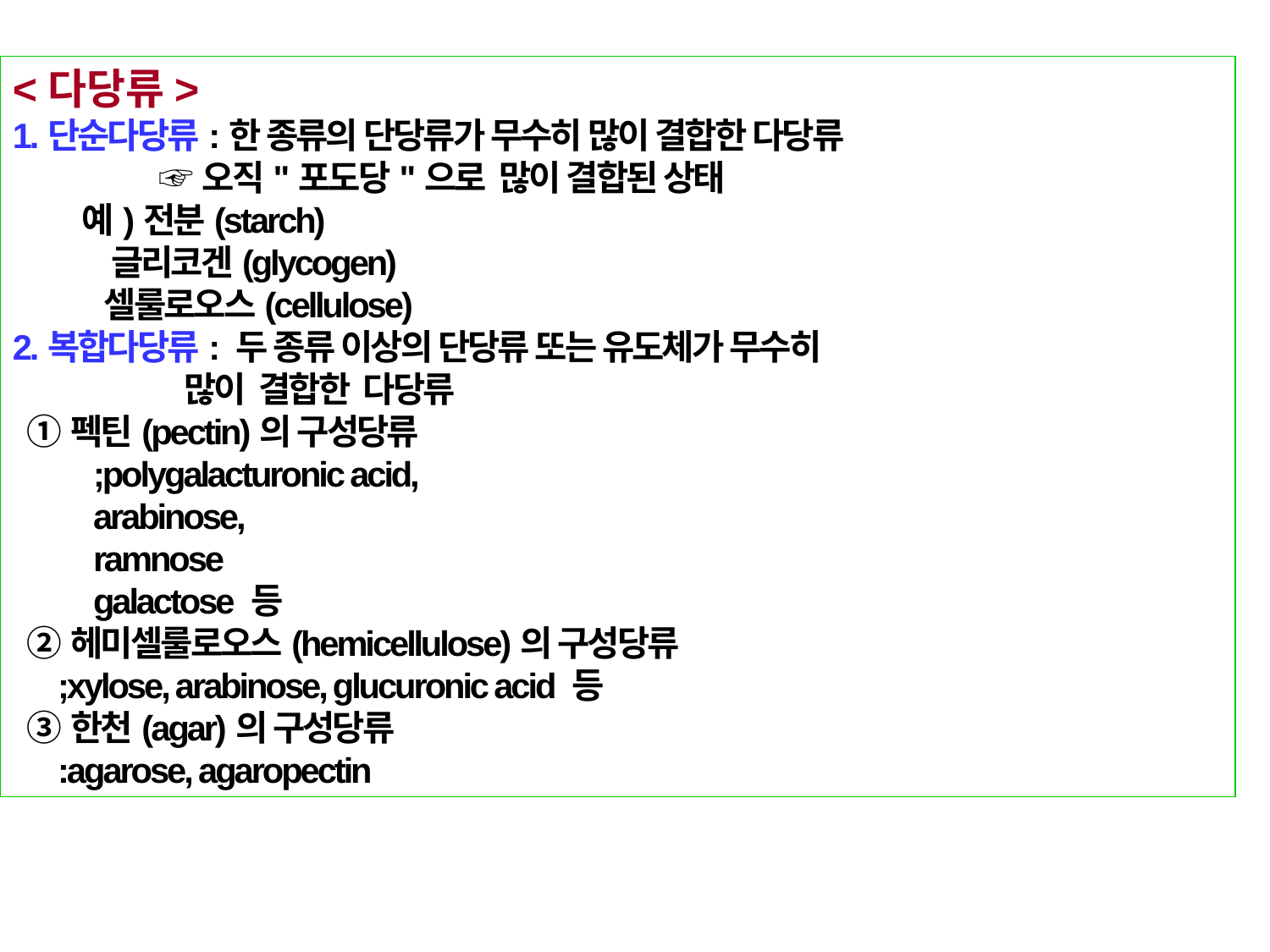

<다당류>
1.단순다당류:한 종류의 단당류가 무수히 많이 결합한 다당류
                    ☞오직"포도당"으로  많이 결합된 상태
        예)전분(starch)
            글리코겐(glycogen)
           셀룰로오스(cellulose)
2.복합다당류: 두 종류 이상의 단당류 또는 유도체가 무수히
                      많이  결합한  다당류
  ①펙틴(pectin)의 구성당류
           ;polygalacturonic acid,
           arabinose,
           ramnose
           galactose 등
  ②헤미셀룰로오스(hemicellulose)의 구성당류
      ;xylose, arabinose, glucuronic acid 등
  ③한천(agar)의 구성당류
      :agarose, agaropectin